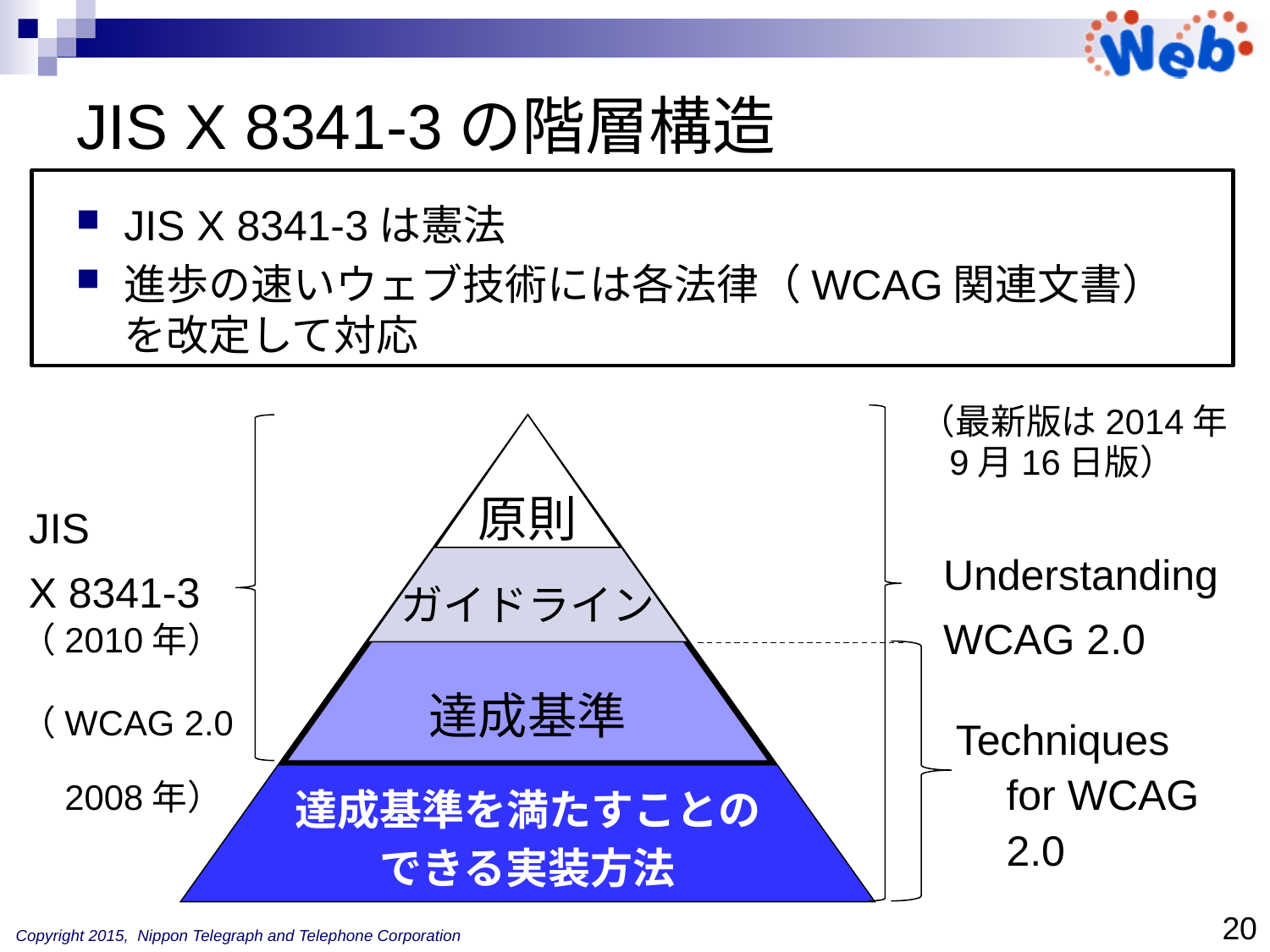

# JIS X 8341-3の階層構造

JIS X 8341-3は憲法
進歩の速いウェブ技術には各法律（WCAG関連文書）を改定して対応
（最新版は2014年
   9月16日版）

達成基準を満たすことの
できる実装方法

ガイドライン

原則

達成基準
JIS
X 8341-3
Understanding
WCAG 2.0
（2010年）

Techniques　for WCAG 2.0
（WCAG 2.0
　2008年）
20